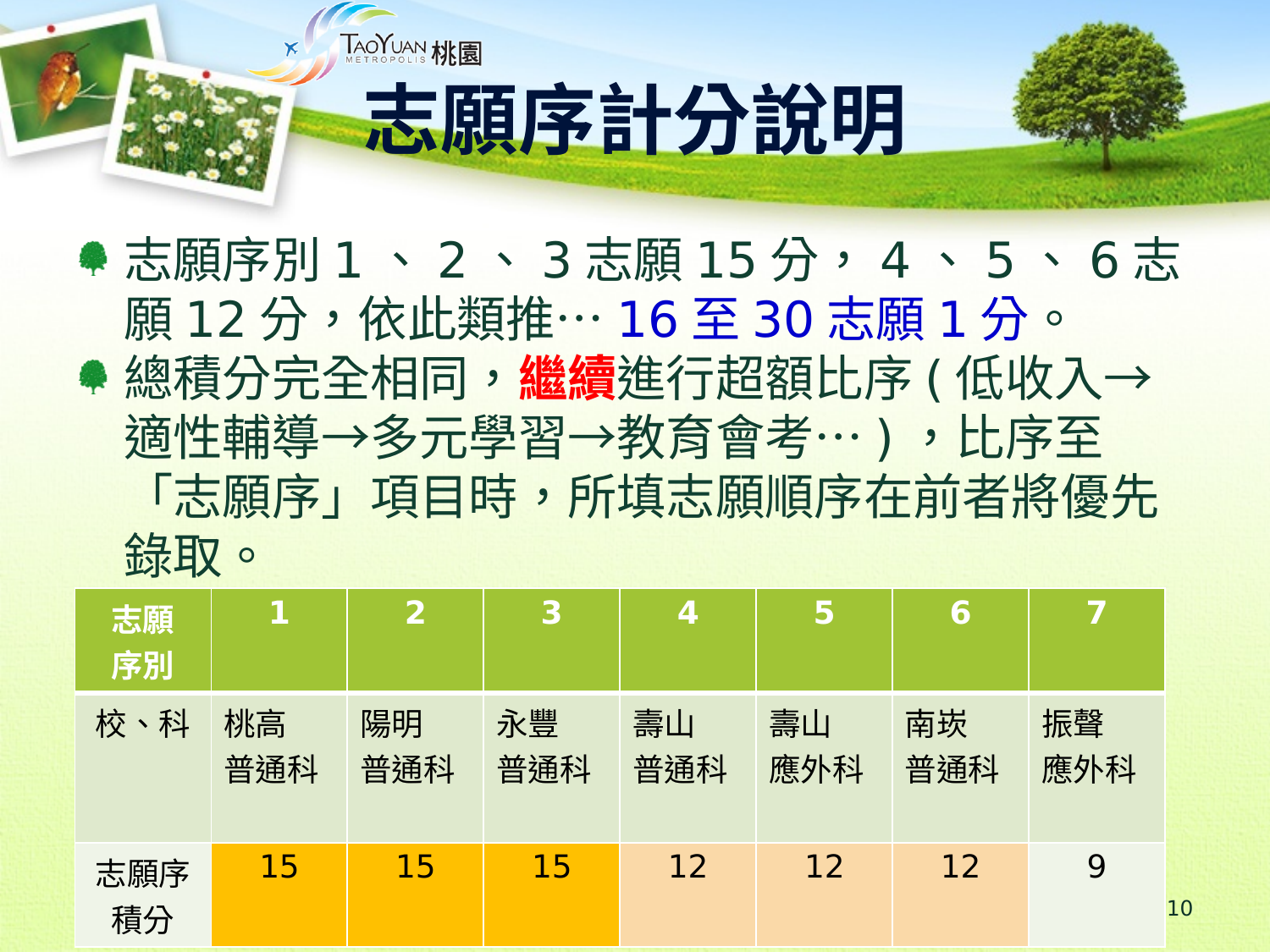

# 志願序計分說明
志願序別1、2、3志願15分，4、5、6志願12分，依此類推…16至30志願1分。
總積分完全相同，繼續進行超額比序(低收入→適性輔導→多元學習→教育會考…)，比序至「志願序」項目時，所填志願順序在前者將優先錄取。
舉例：

| 志願 序別 | 1 | 2 | 3 | 4 | 5 | 6 | 7 |
| --- | --- | --- | --- | --- | --- | --- | --- |
| 校、科 | 桃高 普通科 | 陽明 普通科 | 永豐 普通科 | 壽山 普通科 | 壽山 應外科 | 南崁 普通科 | 振聲 應外科 |
| 志願序積分 | 15 | 15 | 15 | 12 | 12 | 12 | 9 |
10